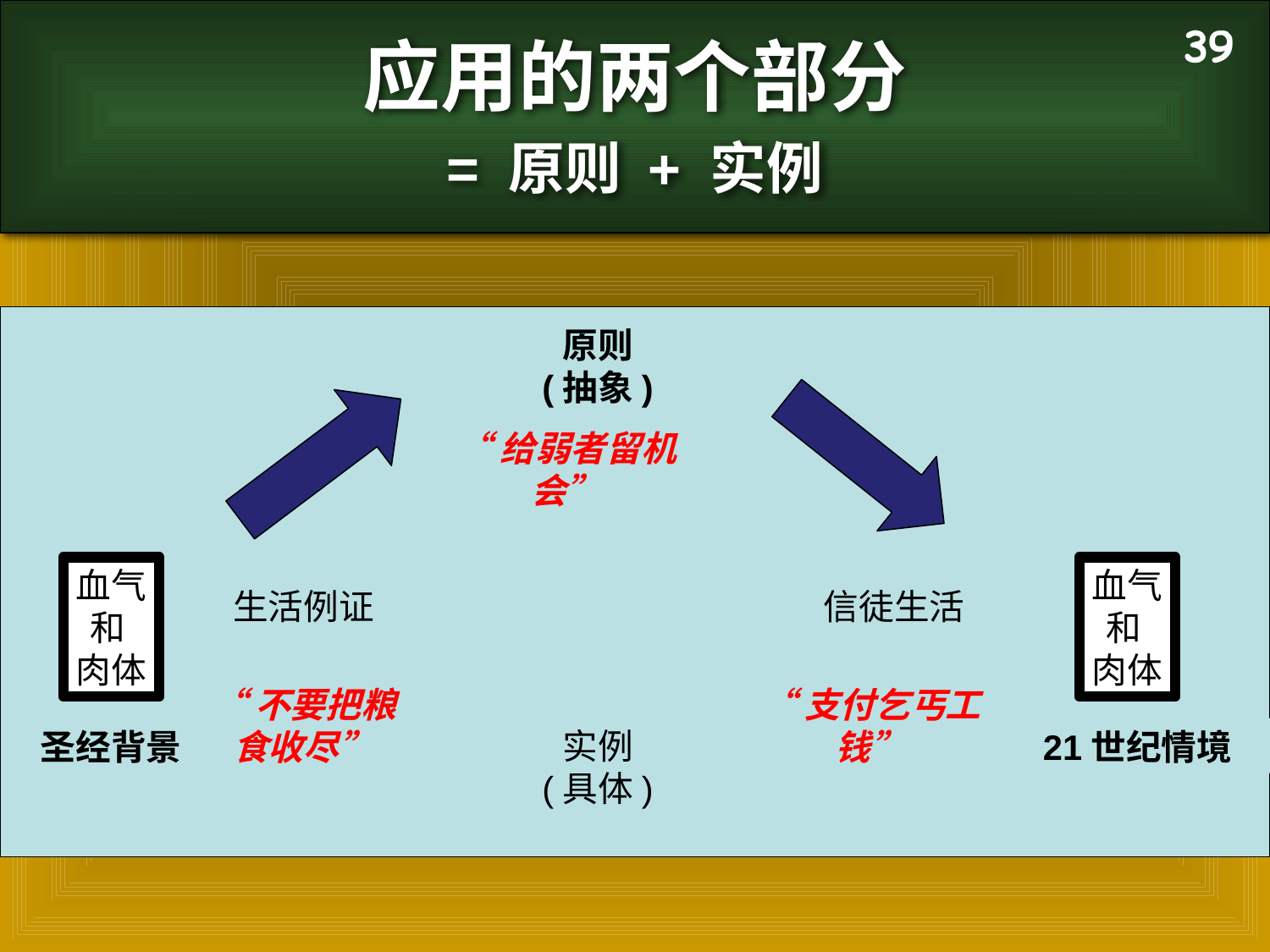

39
应用的两个部分
= 原则 + 实例

原则
(抽象)

“给弱者留机会”
血气
和
肉体
血气
和
肉体
生活例证
信徒生活
“不要把粮食收尽”
“支付乞丐工钱”
实例
(具体)
21世纪情境
圣经背景